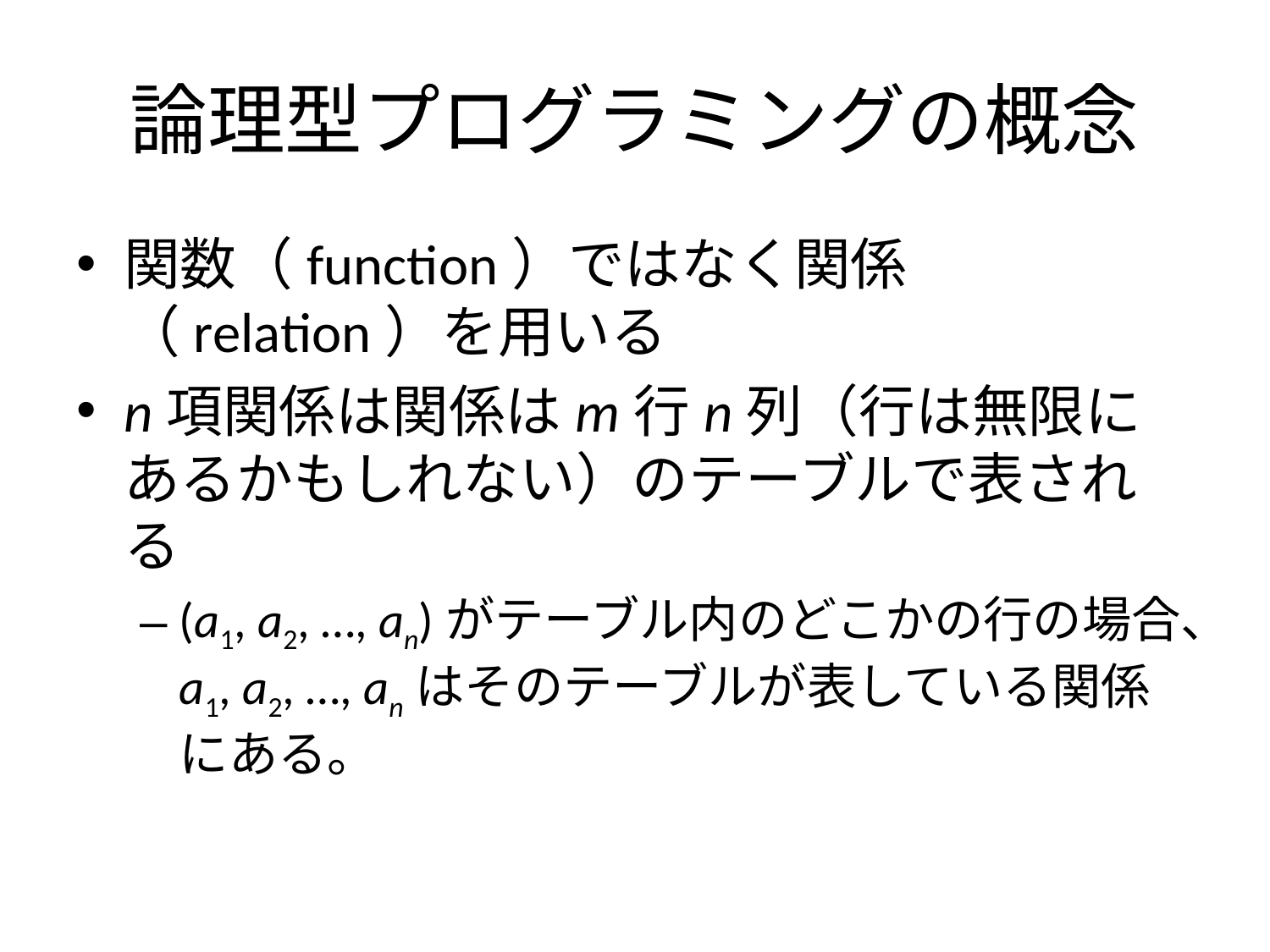

# 論理型プログラミングの概念
関数（function）ではなく関係（relation）を用いる
n項関係は関係はm行n列（行は無限にあるかもしれない）のテーブルで表される
(a1, a2, …, an)がテーブル内のどこかの行の場合、a1, a2, …, anはそのテーブルが表している関係にある。